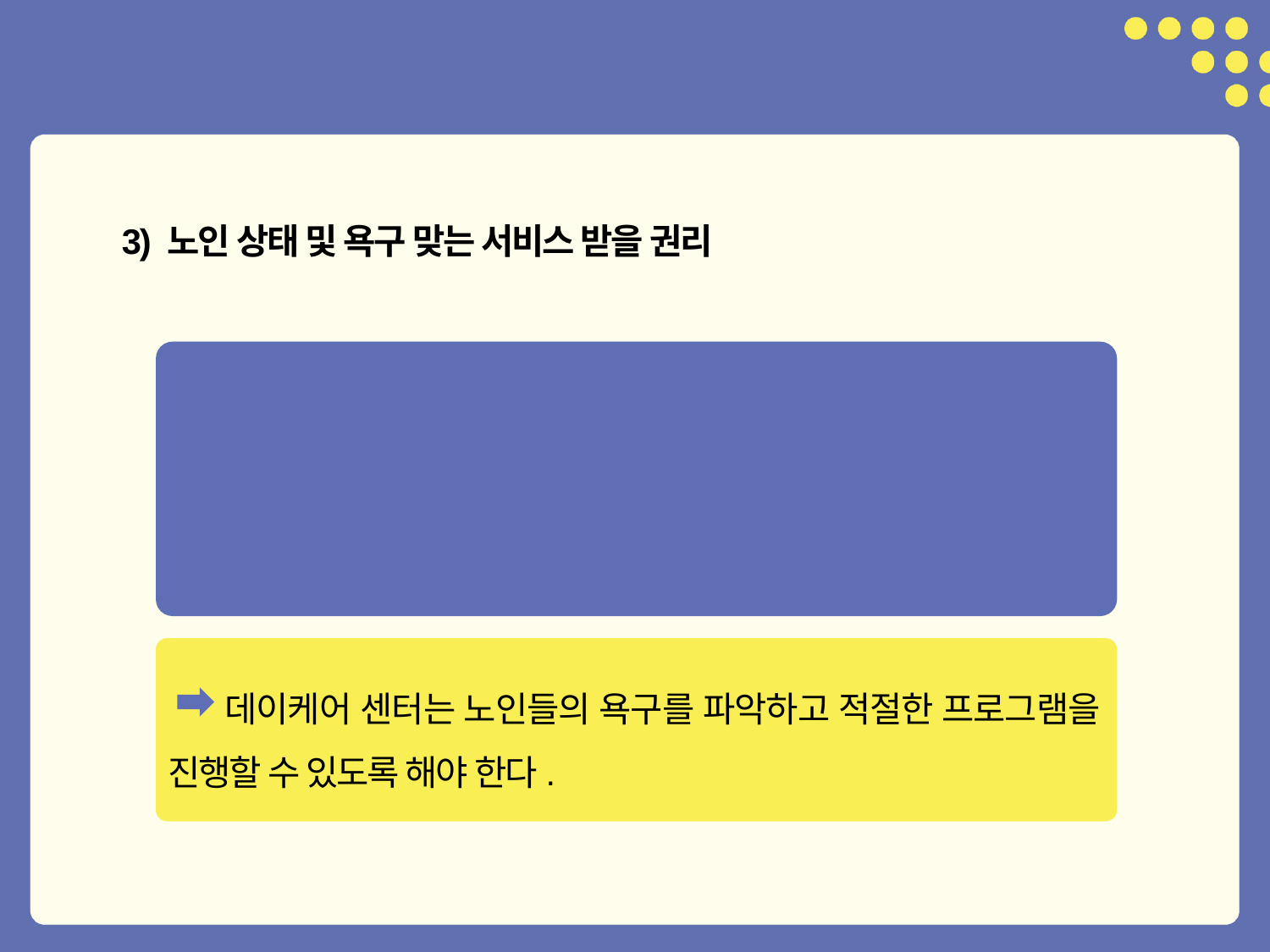

3) 노인 상태 및 욕구 맞는 서비스 받을 권리

[예시상황]
A데이케어 센터는 노인 등급과 상관없이 프로그램을 진행하고 있다. 그러다보니 노인들 사이에 불만이 생기는데, 인지능력이 저하된 노인의 경우는 진도를 못 따라 가고, 인지능력이 좋은 노인의 경우에도 만족감을 느끼지 못한다.

     데이케어 센터는 노인들의 욕구를 파악하고 적절한 프로그램을 진행할 수 있도록 해야 한다.

43